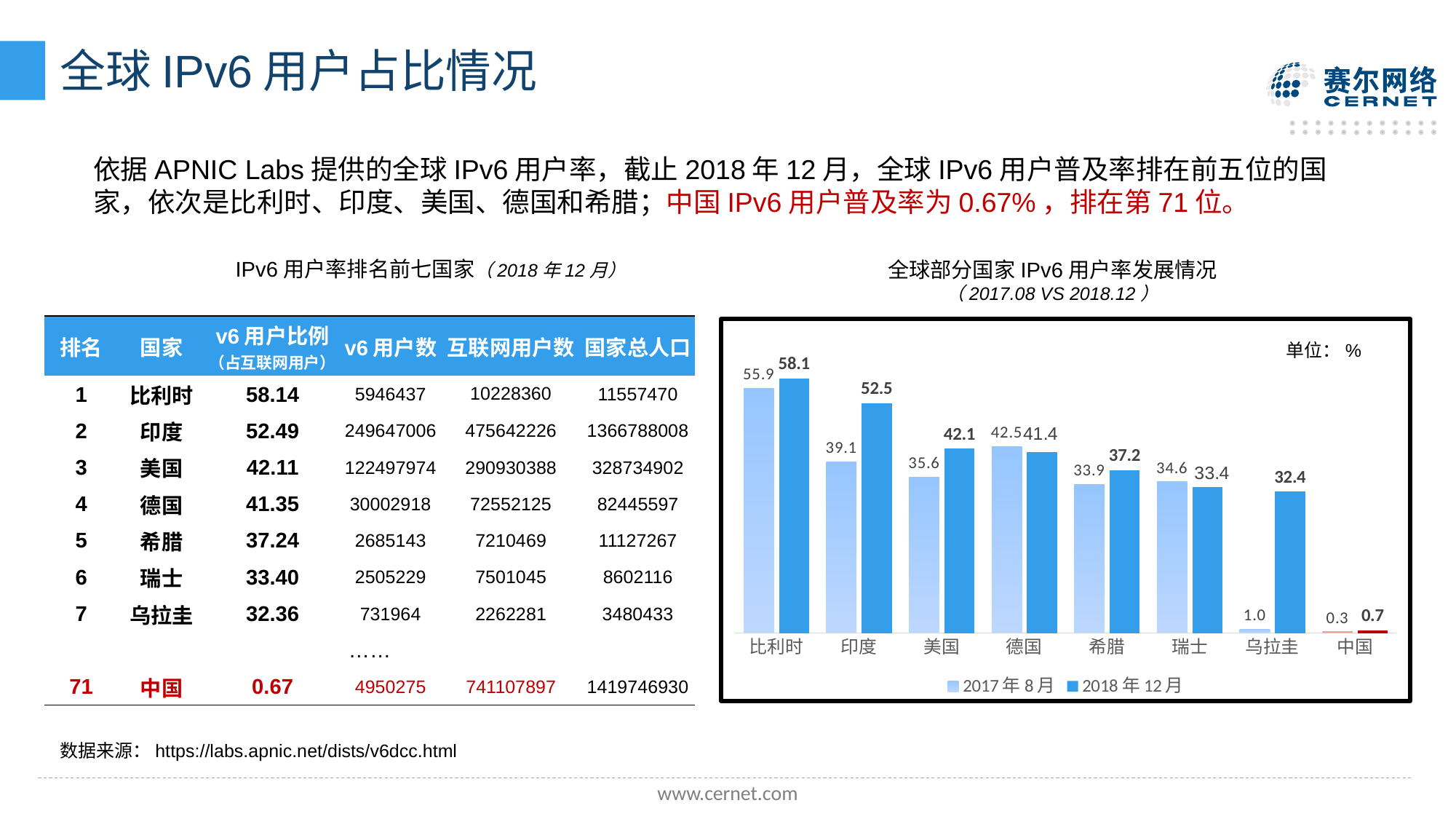

# 全球IPv6用户占比情况
依据APNIC Labs提供的全球IPv6用户率，截止2018年12月，全球IPv6用户普及率排在前五位的国家，依次是比利时、印度、美国、德国和希腊；中国IPv6用户普及率为0.67%，排在第71位。
IPv6用户率排名前七国家（2018年12月）
全球部分国家IPv6用户率发展情况
（2017.08 VS 2018.12）
| 排名 | 国家 | v6用户比例（占互联网用户） | v6用户数 | 互联网用户数 | 国家总人口 |
| --- | --- | --- | --- | --- | --- |
| 1 | 比利时 | 58.14 | 5946437 | 10228360 | 11557470 |
| 2 | 印度 | 52.49 | 249647006 | 475642226 | 1366788008 |
| 3 | 美国 | 42.11 | 122497974 | 290930388 | 328734902 |
| 4 | 德国 | 41.35 | 30002918 | 72552125 | 82445597 |
| 5 | 希腊 | 37.24 | 2685143 | 7210469 | 11127267 |
| 6 | 瑞士 | 33.40 | 2505229 | 7501045 | 8602116 |
| 7 | 乌拉圭 | 32.36 | 731964 | 2262281 | 3480433 |
| …… |  |  |  |  |  |
| 71 | 中国 | 0.67 | 4950275 | 741107897 | 1419746930 |

### Chart

| Category | 2017年8月 | 2018年12月 |
|---|---|---|
| 比利时 | 55.89 | 58.14 |
| 印度 | 39.12 | 52.49 |
| 美国 | 35.57 | 42.11 |
| 德国 | 42.52 | 41.35 |
| 希腊 | 33.91 | 37.24 |
| 瑞士 | 34.55 | 33.4 |
| 乌拉圭 | 0.95 | 32.36 |
| 中国 | 0.29 | 0.67 |
单位：%
数据来源：https://labs.apnic.net/dists/v6dcc.html